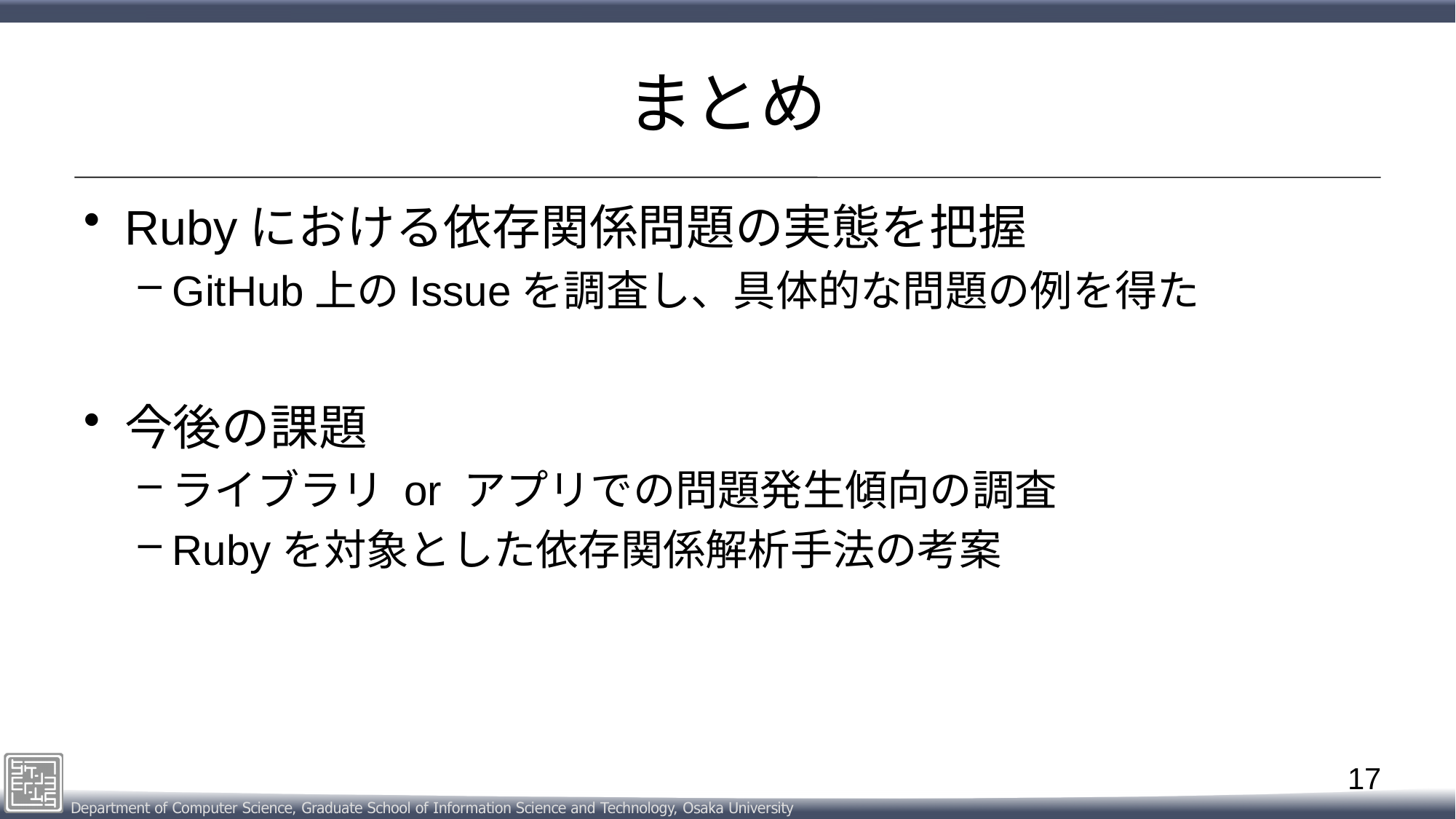

# まとめ
Rubyにおける依存関係問題の実態を把握
GitHub上のIssueを調査し、具体的な問題の例を得た

今後の課題
ライブラリ or アプリでの問題発生傾向の調査
Rubyを対象とした依存関係解析手法の考案
17